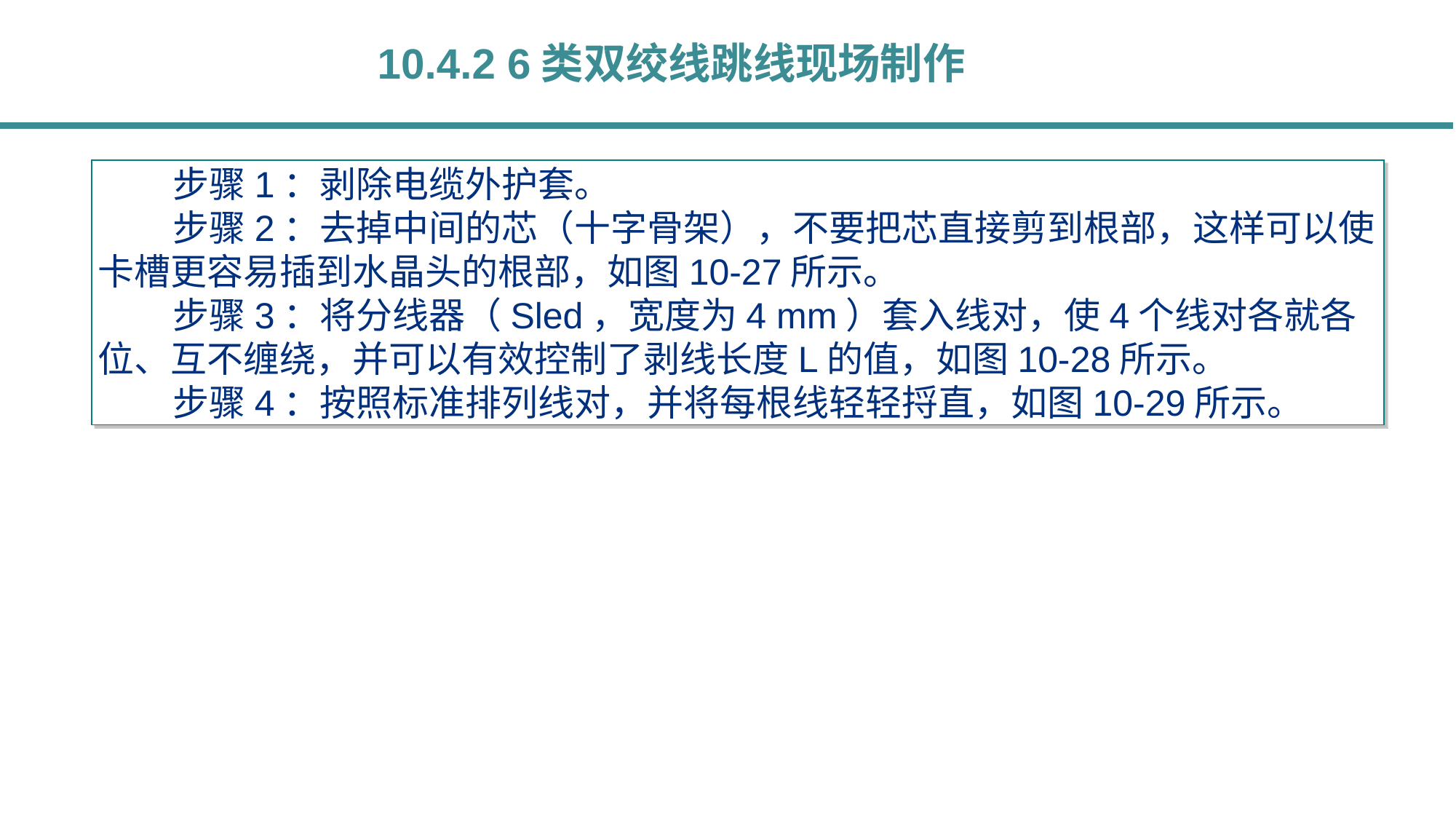

10.4.2 6类双绞线跳线现场制作
步骤1：剥除电缆外护套。
步骤2：去掉中间的芯（十字骨架），不要把芯直接剪到根部，这样可以使卡槽更容易插到水晶头的根部，如图10-27所示。
步骤3：将分线器（Sled，宽度为4 mm）套入线对，使4个线对各就各位、互不缠绕，并可以有效控制了剥线长度L的值，如图10-28所示。
步骤4：按照标准排列线对，并将每根线轻轻捋直，如图10-29所示。